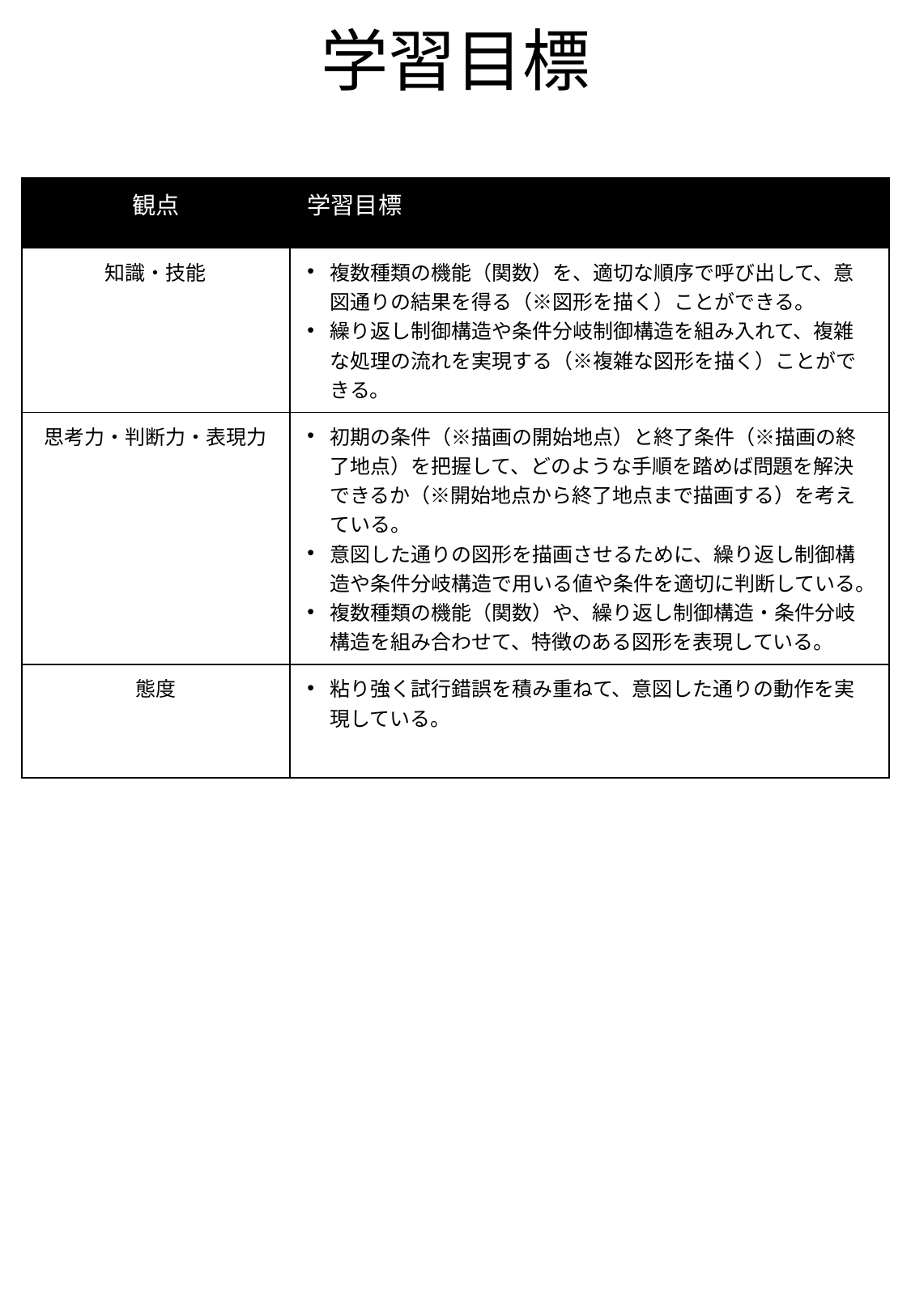

# 学習目標
| 観点 | 学習目標 |
| --- | --- |
| 知識・技能 | 複数種類の機能（関数）を、適切な順序で呼び出して、意図通りの結果を得る（※図形を描く）ことができる。 繰り返し制御構造や条件分岐制御構造を組み入れて、複雑な処理の流れを実現する（※複雑な図形を描く）ことができる。 |
| 思考力・判断力・表現力 | 初期の条件（※描画の開始地点）と終了条件（※描画の終了地点）を把握して、どのような手順を踏めば問題を解決できるか（※開始地点から終了地点まで描画する）を考えている。 意図した通りの図形を描画させるために、繰り返し制御構造や条件分岐構造で用いる値や条件を適切に判断している。 複数種類の機能（関数）や、繰り返し制御構造・条件分岐構造を組み合わせて、特徴のある図形を表現している。 |
| 態度 | 粘り強く試行錯誤を積み重ねて、意図した通りの動作を実現している。 |